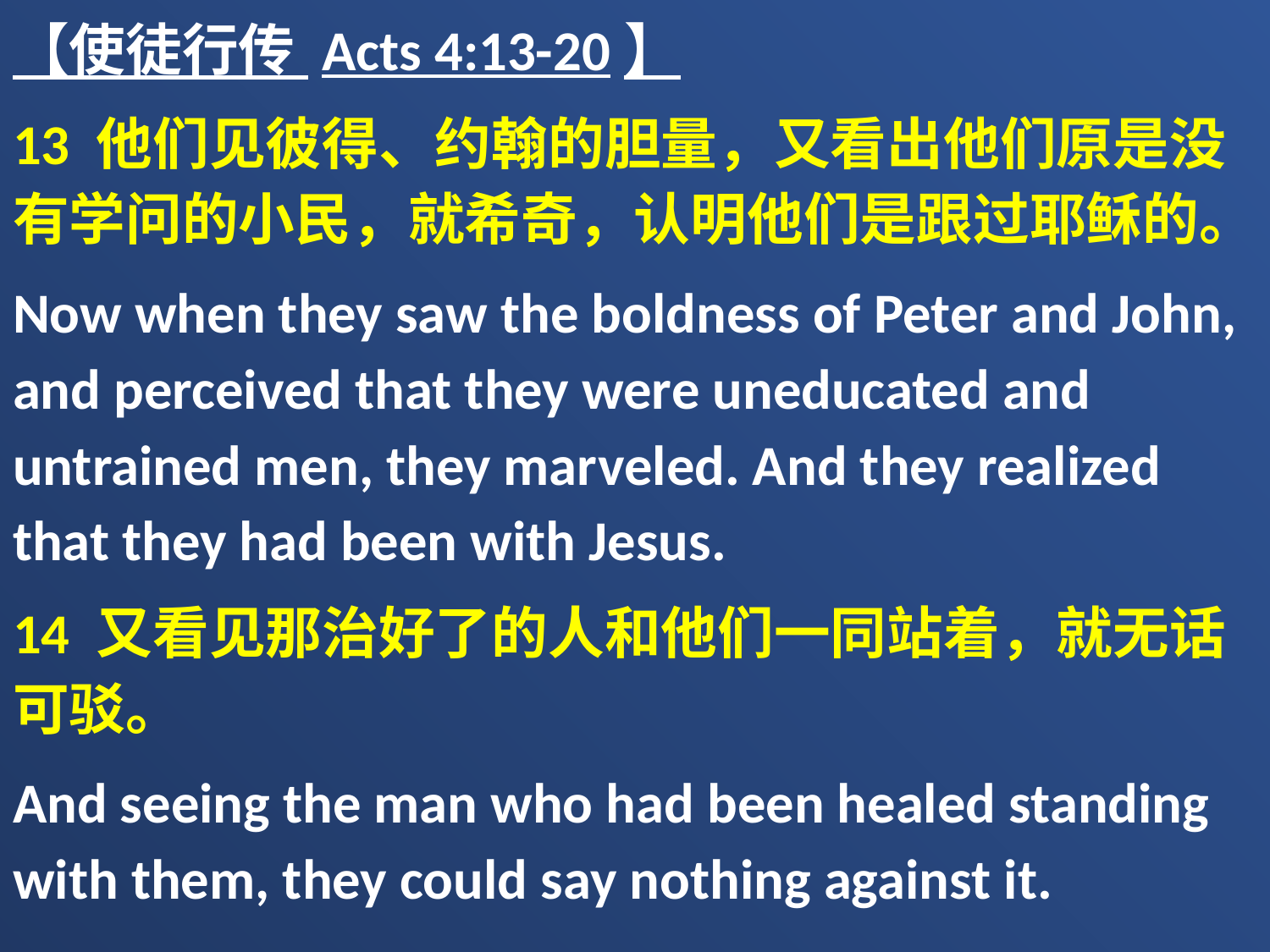

【使徒行传 Acts 4:13-20】
13 他们见彼得、约翰的胆量，又看出他们原是没有学问的小民，就希奇，认明他们是跟过耶稣的。
Now when they saw the boldness of Peter and John, and perceived that they were uneducated and untrained men, they marveled. And they realized that they had been with Jesus.
14 又看见那治好了的人和他们一同站着，就无话可驳。
And seeing the man who had been healed standing with them, they could say nothing against it.